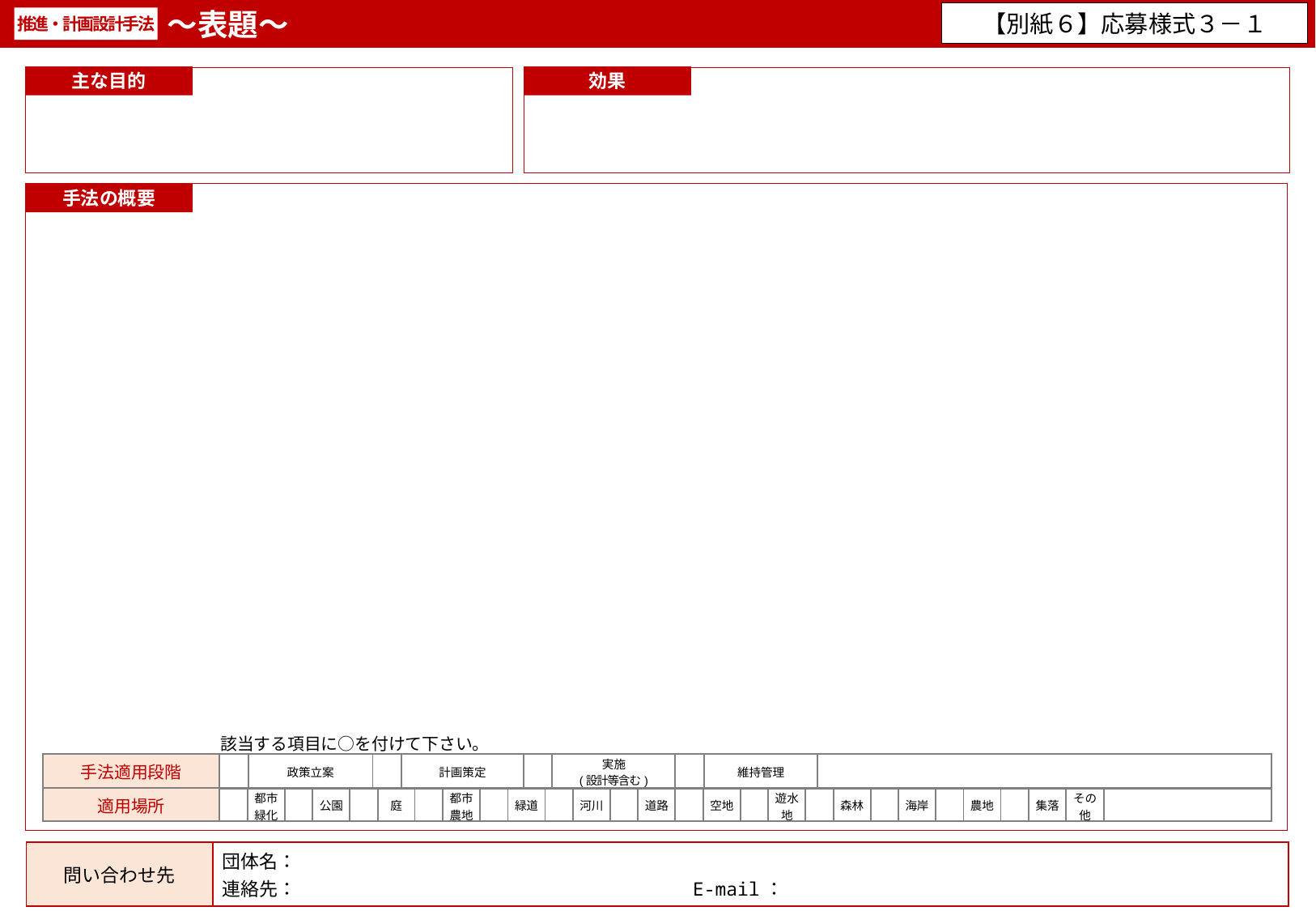

～表題～
【別紙６】応募様式３－１
推進・計画設計手法
主な目的
効果

手法の概要
該当する項目に○を付けて下さい。
| 手法適用段階 |  | 政策立案 |  | 計画策定 |  | 実施 (設計等含む) |  | 維持管理 |  |
| --- | --- | --- | --- | --- | --- | --- | --- | --- | --- |
| 適用場所 |  | 都市 緑化 |  | 公園 |  | 庭 |  | 都市 農地 |  | 緑道 |  | 河川 |  | 道路 |  | 空地 |  | 遊水地 |  | 森林 |  | 海岸 |  | 農地 |  | 集落 | その 他 |  |
| --- | --- | --- | --- | --- | --- | --- | --- | --- | --- | --- | --- | --- | --- | --- | --- | --- | --- | --- | --- | --- | --- | --- | --- | --- | --- | --- | --- | --- |
| 問い合わせ先 | 団体名： 連絡先：　　　　　　　　　　　　　　　　　　　　　E-mail： |
| --- | --- |